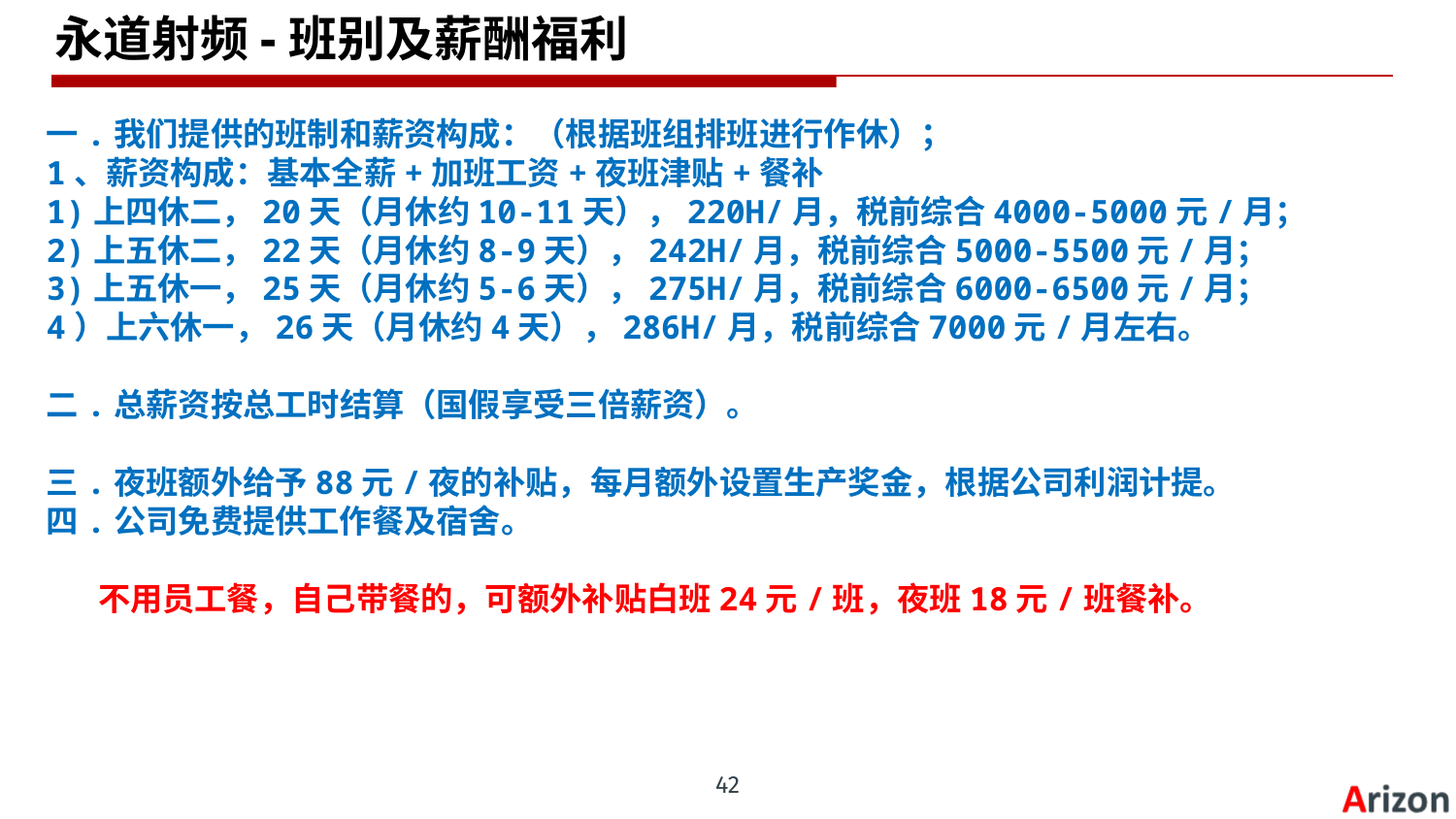

永道射频-班别及薪酬福利

一.我们提供的班制和薪资构成：（根据班组排班进行作休）；
1、薪资构成：基本全薪+加班工资+夜班津贴+餐补
1)上四休二，20天（月休约10-11天），220H/月，税前综合4000-5000元/月；
2)上五休二，22天（月休约8-9天），242H/月，税前综合5000-5500元/月；
3)上五休一，25天（月休约5-6天），275H/月，税前综合6000-6500元/月；
4）上六休一，26天（月休约4天），286H/月，税前综合7000元/月左右。

二.总薪资按总工时结算（国假享受三倍薪资）。

三.夜班额外给予88元/夜的补贴，每月额外设置生产奖金，根据公司利润计提。
四.公司免费提供工作餐及宿舍。

      不用员工餐，自己带餐的，可额外补贴白班24元/班，夜班18元/班餐补。